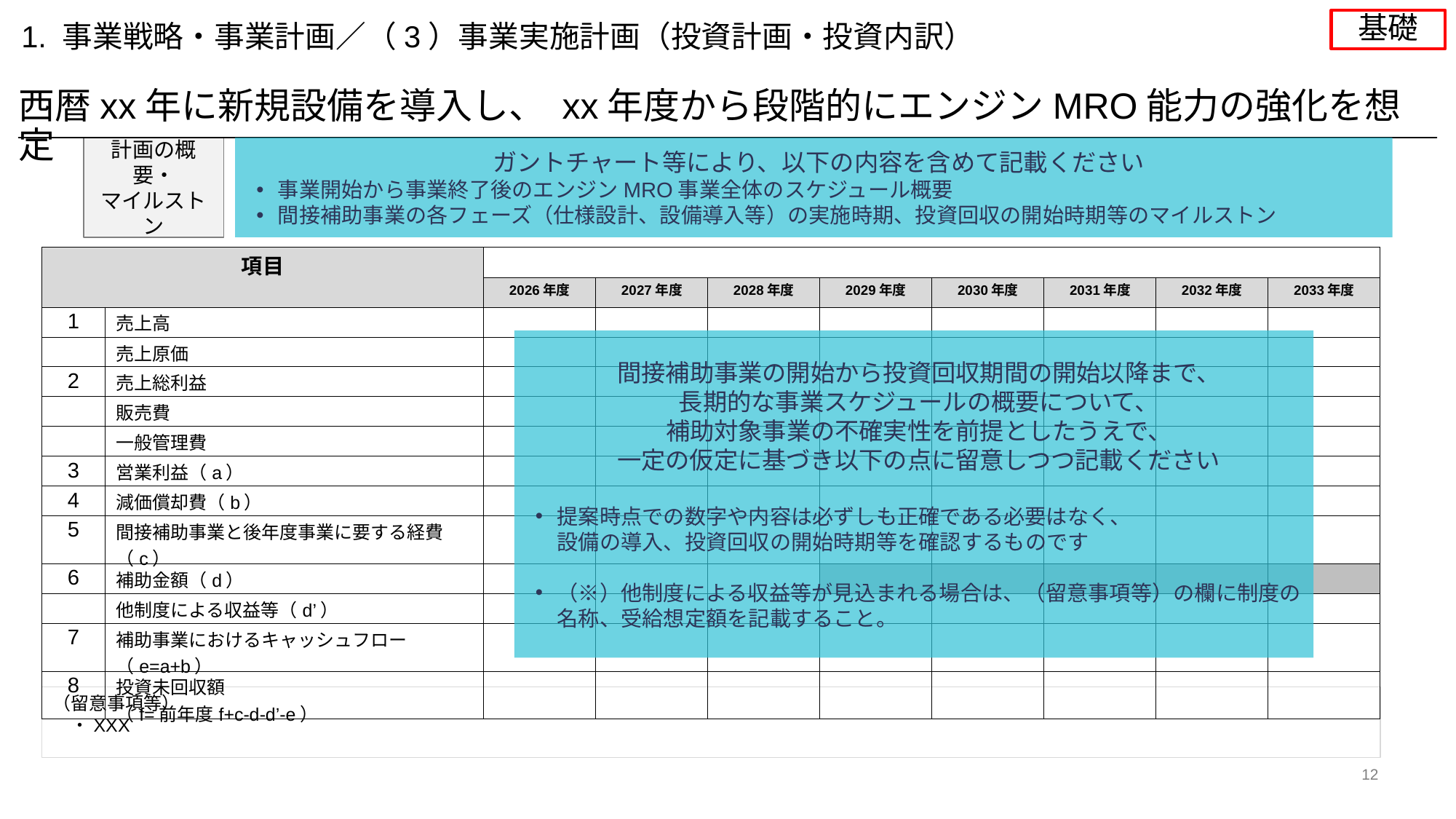

基礎
1. 事業戦略・事業計画／（3）事業実施計画（投資計画・投資内訳）
西暦xx年に新規設備を導入し、 xx年度から段階的にエンジンMRO能力の強化を想定

ガントチャート等により、以下の内容を含めて記載ください
事業開始から事業終了後のエンジンMRO事業全体のスケジュール概要
間接補助事業の各フェーズ（仕様設計、設備導入等）の実施時期、投資回収の開始時期等のマイルストン
計画の概要・
マイルストン
| 項目 | 対象経費 |  |  |  |  |  |  |  |  |
| --- | --- | --- | --- | --- | --- | --- | --- | --- | --- |
| 設備名 | 対象経費 | 2026年度 | 2027年度 | 2028年度 | 2029年度 | 2030年度 | 2031年度 | 2032年度 | 2033年度 |
| 1 | 売上高 |  |  |  |  |  |  |  |  |
|  | 売上原価 |  |  |  |  |  |  |  |  |
| 2 | 売上総利益 |  |  |  |  |  |  |  |  |
|  | 販売費 |  |  |  |  |  |  |  |  |
|  | 一般管理費 |  |  |  |  |  |  |  |  |
| 3 | 営業利益（a） |  |  |  |  |  |  |  |  |
| 4 | 減価償却費（b） |  |  |  |  |  |  |  |  |
| 5 | 間接補助事業と後年度事業に要する経費（c） |  |  |  |  |  |  |  |  |
| 6 | 補助金額（d） |  |  |  |  |  |  |  |  |
|  | 他制度による収益等（d’） |  |  |  |  |  |  |  |  |
| 7 | 補助事業におけるキャッシュフロー（e=a+b） |  |  |  |  |  |  |  |  |
| 8 | 投資未回収額 （f=前年度f+c-d-d’-e） |  |  |  |  |  |  |  |  |
間接補助事業の開始から投資回収期間の開始以降まで、
長期的な事業スケジュールの概要について、
補助対象事業の不確実性を前提としたうえで、
一定の仮定に基づき以下の点に留意しつつ記載ください

提案時点での数字や内容は必ずしも正確である必要はなく、
設備の導入、投資回収の開始時期等を確認するものです

（※）他制度による収益等が見込まれる場合は、（留意事項等）の欄に制度の名称、受給想定額を記載すること。
（留意事項等）
　・XXX